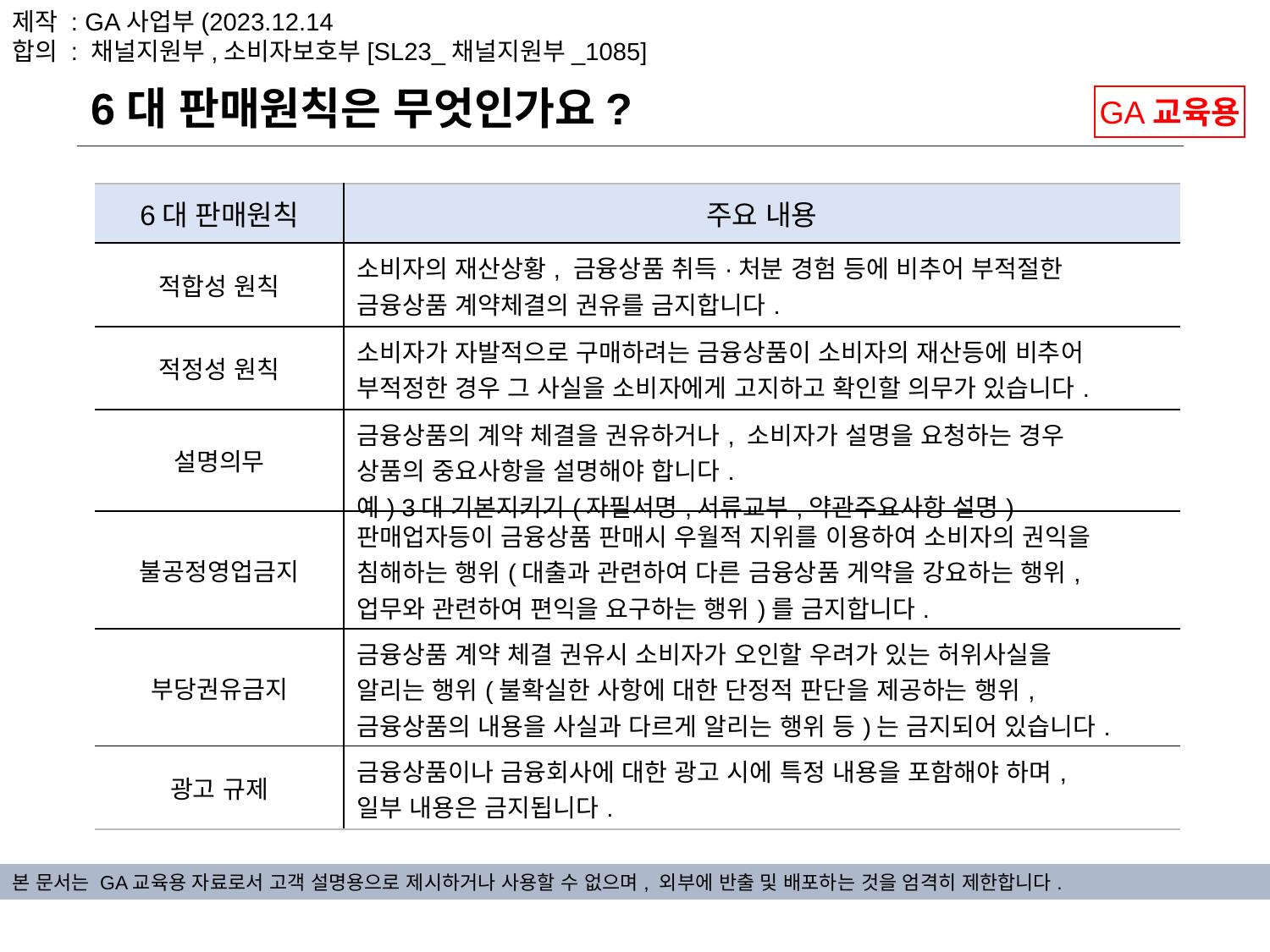

제작 : GA사업부(2023.12.14
합의 : 채널지원부,소비자보호부[SL23_채널지원부_1085]
6대 판매원칙은 무엇인가요?
GA교육용
| 6대 판매원칙 | 주요 내용 |
| --- | --- |
| 적합성 원칙 | 소비자의 재산상황, 금융상품 취득·처분 경험 등에 비추어 부적절한 금융상품 계약체결의 권유를 금지합니다. |
| 적정성 원칙 | 소비자가 자발적으로 구매하려는 금융상품이 소비자의 재산등에 비추어 부적정한 경우 그 사실을 소비자에게 고지하고 확인할 의무가 있습니다. |
| 설명의무 | 금융상품의 계약 체결을 권유하거나, 소비자가 설명을 요청하는 경우 상품의 중요사항을 설명해야 합니다. 예) 3대 기본지키기(자필서명,서류교부,약관주요사항 설명) |
| 불공정영업금지 | 판매업자등이 금융상품 판매시 우월적 지위를 이용하여 소비자의 권익을 침해하는 행위(대출과 관련하여 다른 금융상품 게약을 강요하는 행위, 업무와 관련하여 편익을 요구하는 행위)를 금지합니다. |
| 부당권유금지 | 금융상품 계약 체결 권유시 소비자가 오인할 우려가 있는 허위사실을 알리는 행위(불확실한 사항에 대한 단정적 판단을 제공하는 행위, 금융상품의 내용을 사실과 다르게 알리는 행위 등)는 금지되어 있습니다. |
| 광고 규제 | 금융상품이나 금융회사에 대한 광고 시에 특정 내용을 포함해야 하며, 일부 내용은 금지됩니다. |
본 문서는 GA교육용 자료로서 고객 설명용으로 제시하거나 사용할 수 없으며, 외부에 반출 및 배포하는 것을 엄격히 제한합니다.